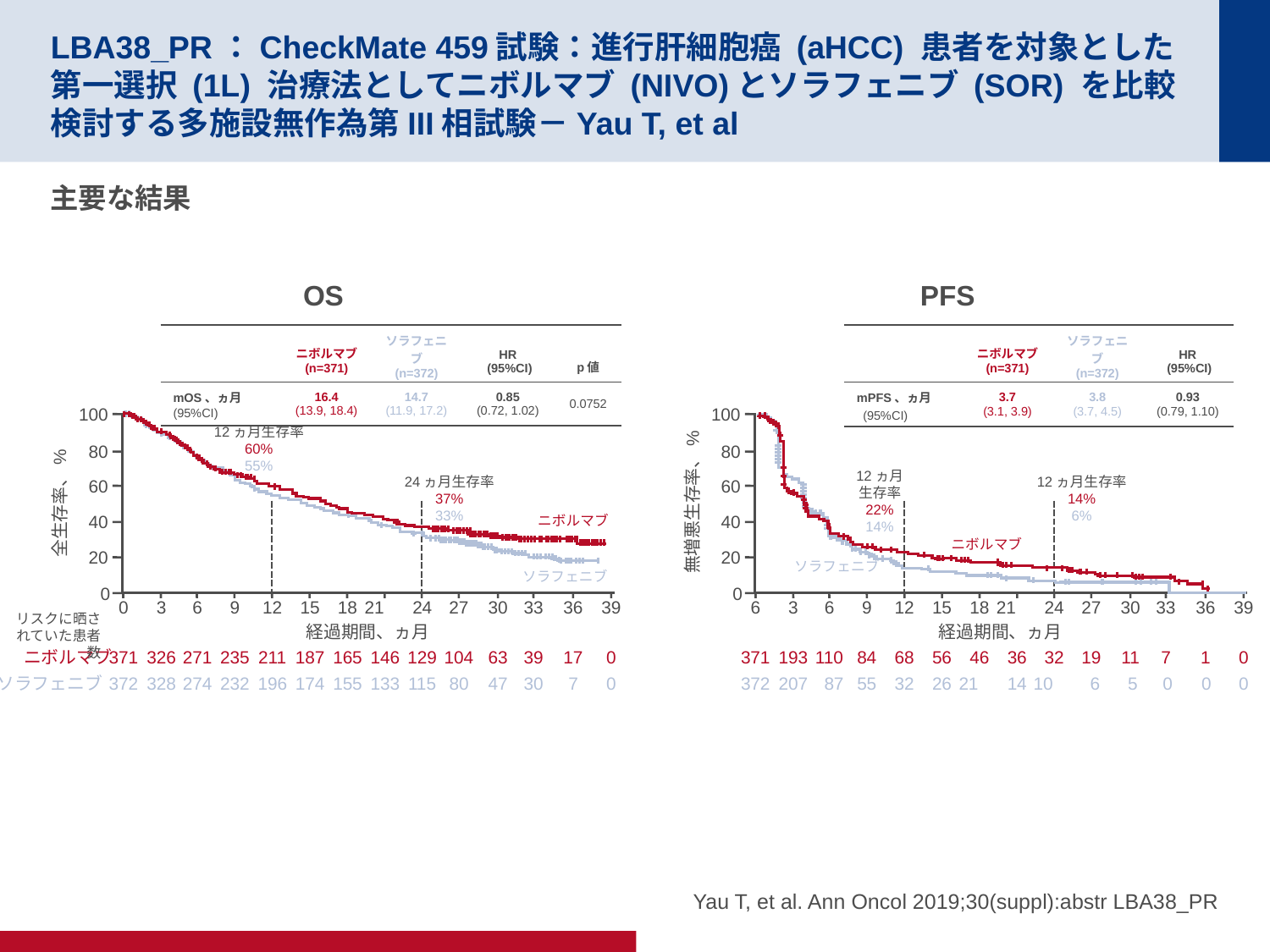

# LBA38_PR：CheckMate 459試験：進行肝細胞癌 (aHCC) 患者を対象とした第一選択 (1L) 治療法としてニボルマブ (NIVO)とソラフェニブ (SOR) を比較検討する多施設無作為第III相試験－Yau T, et al
主要な結果

OS
PFS
|  | ニボルマブ (n=371) | ソラフェニブ (n=372) | HR (95%CI) | p値 |
| --- | --- | --- | --- | --- |
| mOS、ヵ月(95%CI) | 16.4 (13.9, 18.4) | 14.7 (11.9, 17.2) | 0.85 (0.72, 1.02) | 0.0752 |
|  | ニボルマブ (n=371) | ソラフェニブ (n=372) | HR (95%CI) |
| --- | --- | --- | --- |
| mPFS、ヵ月 (95%CI) | 3.7 (3.1, 3.9) | 3.8 (3.7, 4.5) | 0.93 (0.79, 1.10) |
100

80

60

40

20

0
0
39
3
6
9
12
15
18
21
24
27
30
33
36

経過期間、ヵ月

12ヵ月生存率
60%
55%
24ヵ月生存率
37%
33%
全生存率、%
ニボルマブ
ソラフェニブ
リスクに晒されていた患者数
371
326
271
235
211
187
165
146
129
104
63
39
17
0
ニボルマブ
372
328
274
232
196
174
155
133
115
80
47
30
7
0
ソラフェニブ
100

80

60

40

20

0
6
39
3
6
9
12
15
18
21
24
27
30
33
36

経過期間、ヵ月

12ヵ月
生存率
22%
14%
12ヵ月生存率
14%
6%
無増悪生存率、%
ニボルマブ
ソラフェニブ
371
193
110
84
68
56
46
36
32
19
11
7
1
0
372
207
87
55
32
26
21
14
10
6
 5
 0
0
0
Yau T, et al. Ann Oncol 2019;30(suppl):abstr LBA38_PR